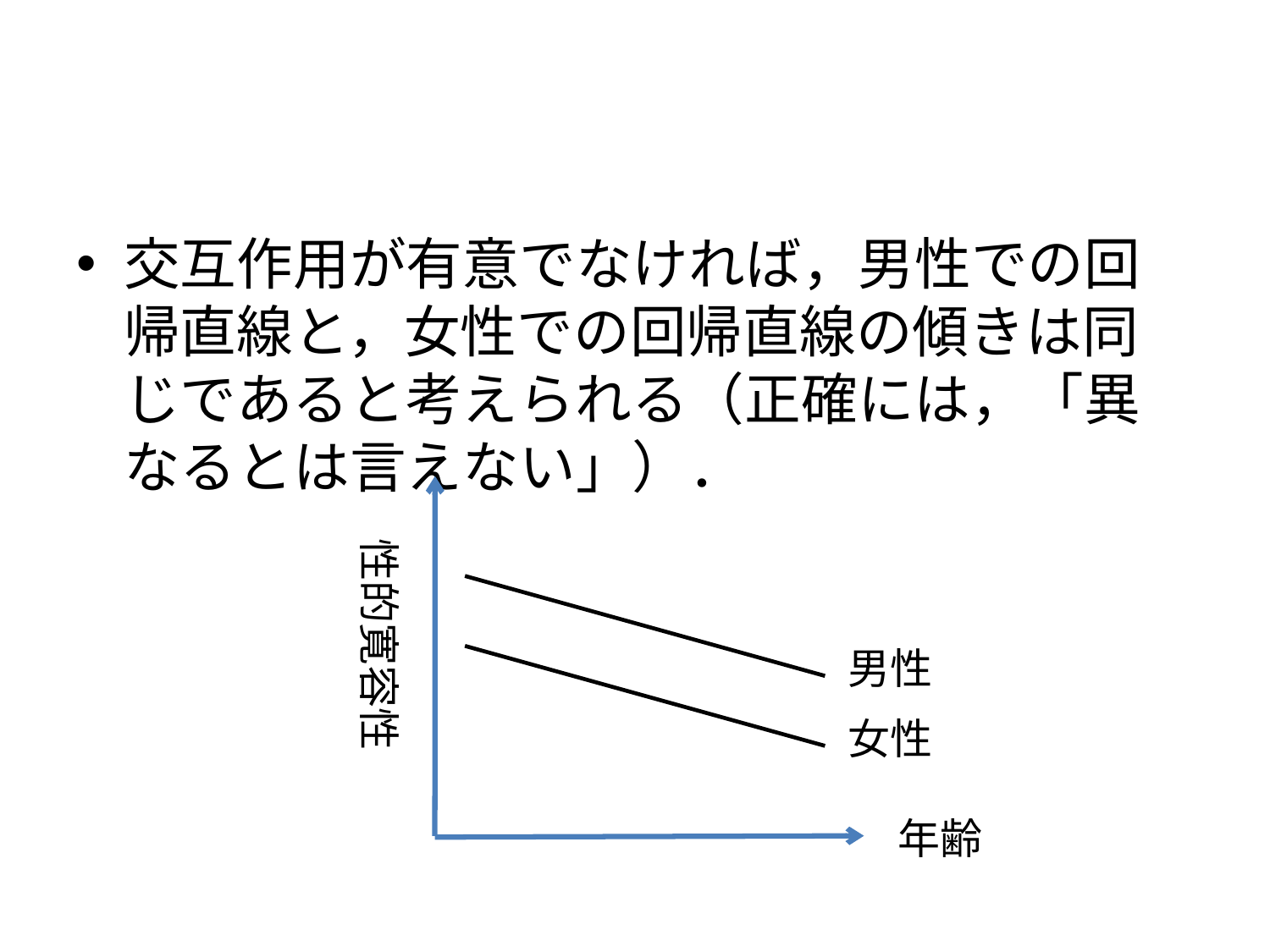

#
交互作用が有意でなければ，男性での回帰直線と，女性での回帰直線の傾きは同じであると考えられる（正確には，「異なるとは言えない」）．

性的寛容性
男性
女性
年齢